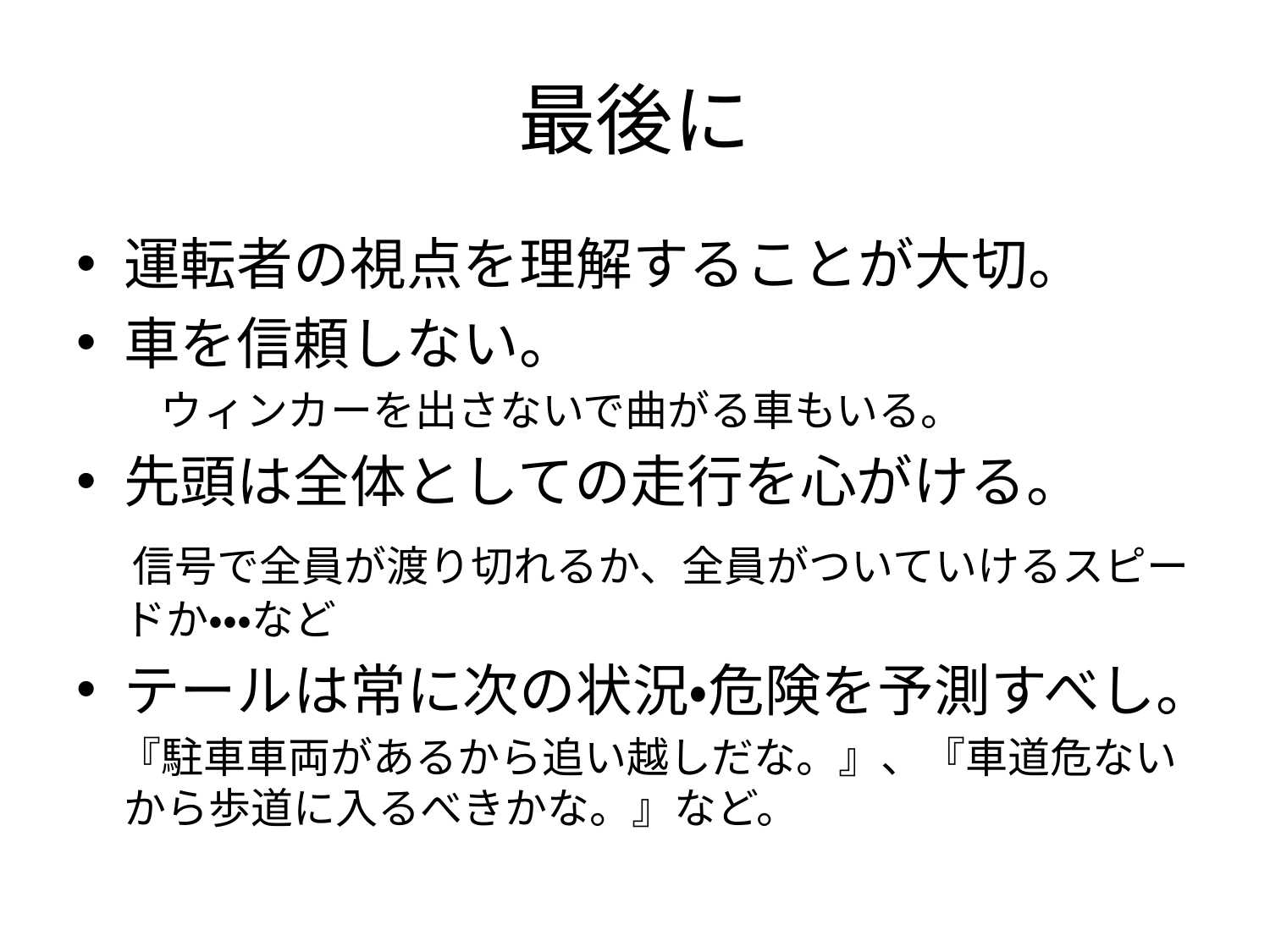

# 最後に
運転者の視点を理解することが大切。
車を信頼しない。
　　ウィンカーを出さないで曲がる車もいる。
先頭は全体としての走行を心がける。
　信号で全員が渡り切れるか、全員がついていけるスピードか・・・など
テールは常に次の状況・危険を予測すべし。
　『駐車車両があるから追い越しだな。』、『車道危ないから歩道に入るべきかな。』など。